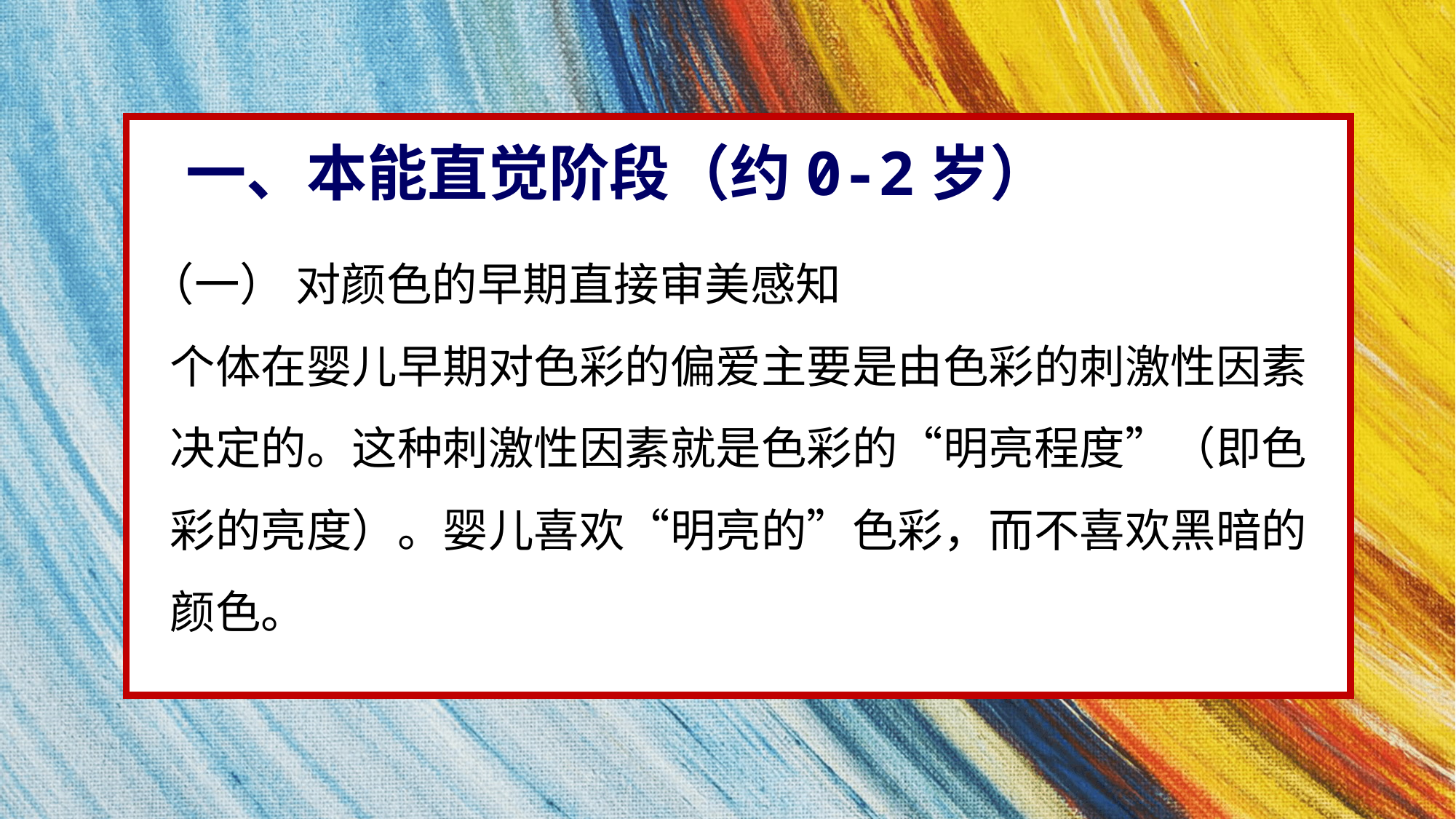

# 一、本能直觉阶段（约0-2岁）

（一） 对颜色的早期直接审美感知
 个体在婴儿早期对色彩的偏爱主要是由色彩的刺激性因素
 决定的。这种刺激性因素就是色彩的“明亮程度”（即色
 彩的亮度）。婴儿喜欢“明亮的”色彩，而不喜欢黑暗的
 颜色。